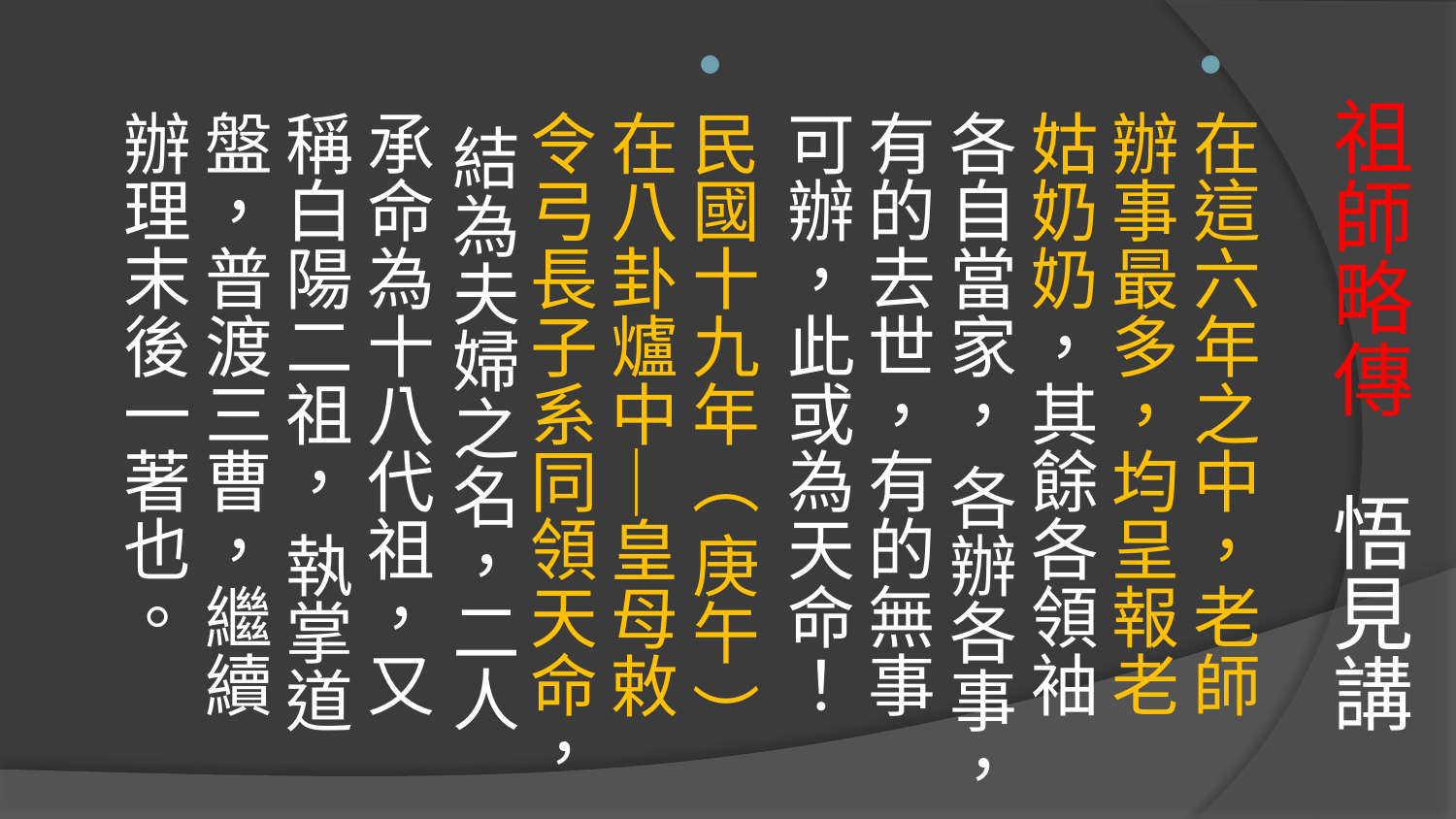

在這六年之中，老師辦事最多，均呈報老姑奶奶，其餘各領袖各自當家， 各辦各事，有的去世，有的無事可辦，此或為天命！
民國十九年（ 庚午 ）在八卦爐中─皇母敕令弓長子系同領天命， 結為夫婦之名，二人承命為十八代祖，又稱白陽二祖， 執掌道盤，普渡三曹，繼續辦理末後一著也。

# 祖師略傳    悟見講